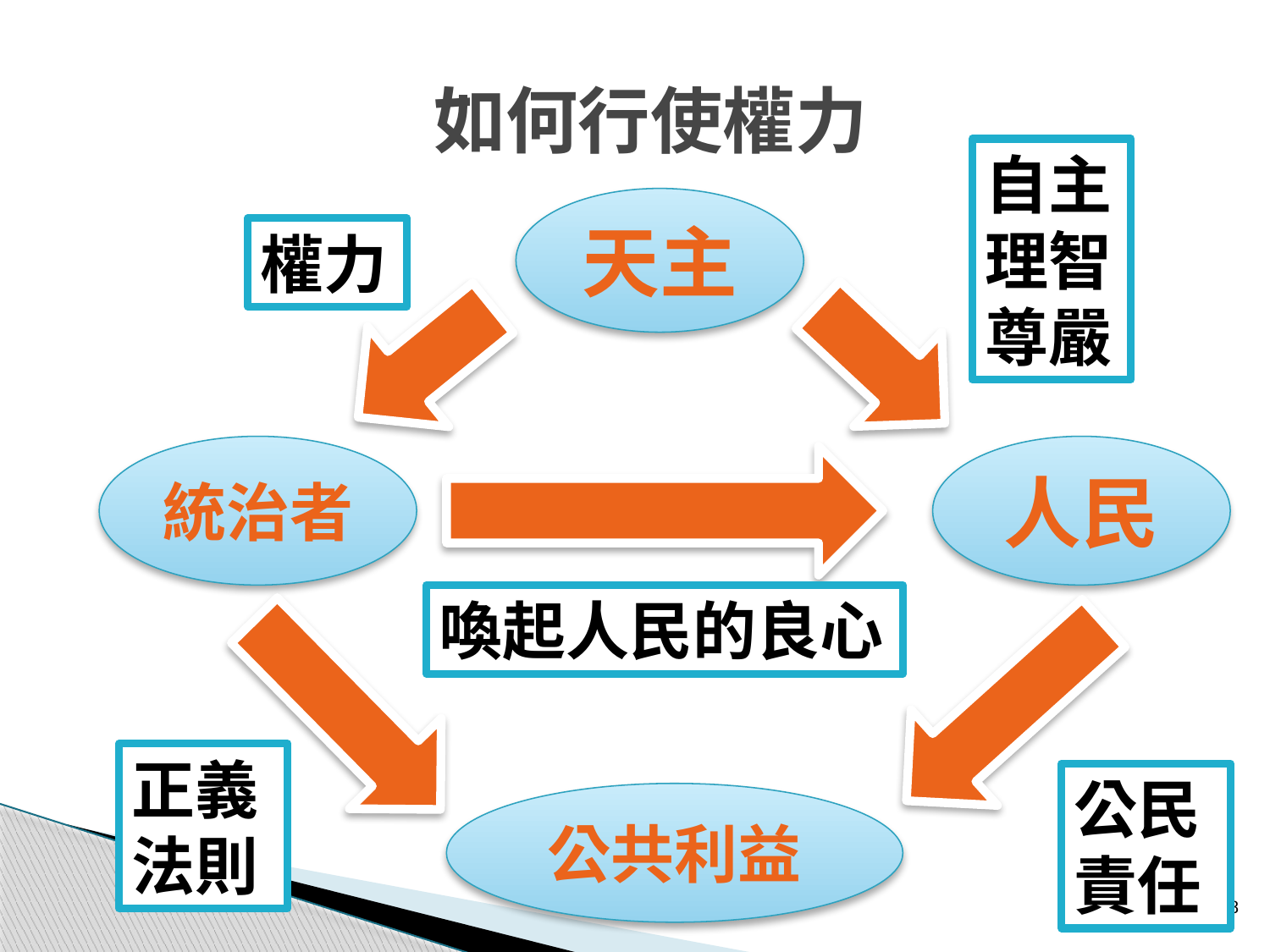

# 如何行使權力
自主
理智尊嚴
天主
權力

統治者
人民

喚起人民的良心

正義
法則
公民責任
公共利益
18